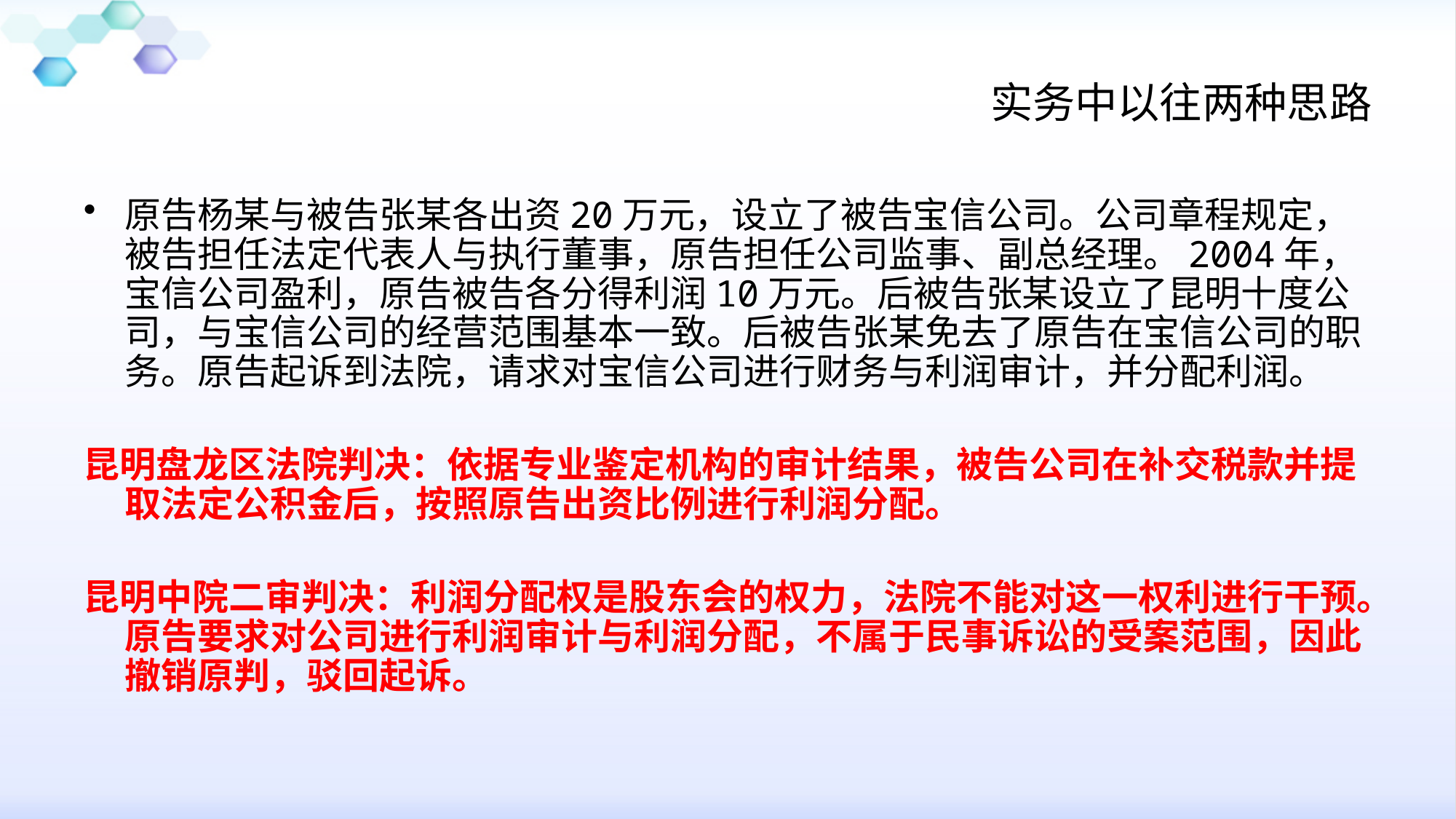

# 实务中以往两种思路
原告杨某与被告张某各出资20万元，设立了被告宝信公司。公司章程规定，被告担任法定代表人与执行董事，原告担任公司监事、副总经理。2004年，宝信公司盈利，原告被告各分得利润10万元。后被告张某设立了昆明十度公司，与宝信公司的经营范围基本一致。后被告张某免去了原告在宝信公司的职务。原告起诉到法院，请求对宝信公司进行财务与利润审计，并分配利润。

昆明盘龙区法院判决：依据专业鉴定机构的审计结果，被告公司在补交税款并提取法定公积金后，按照原告出资比例进行利润分配。

昆明中院二审判决：利润分配权是股东会的权力，法院不能对这一权利进行干预。原告要求对公司进行利润审计与利润分配，不属于民事诉讼的受案范围，因此撤销原判，驳回起诉。